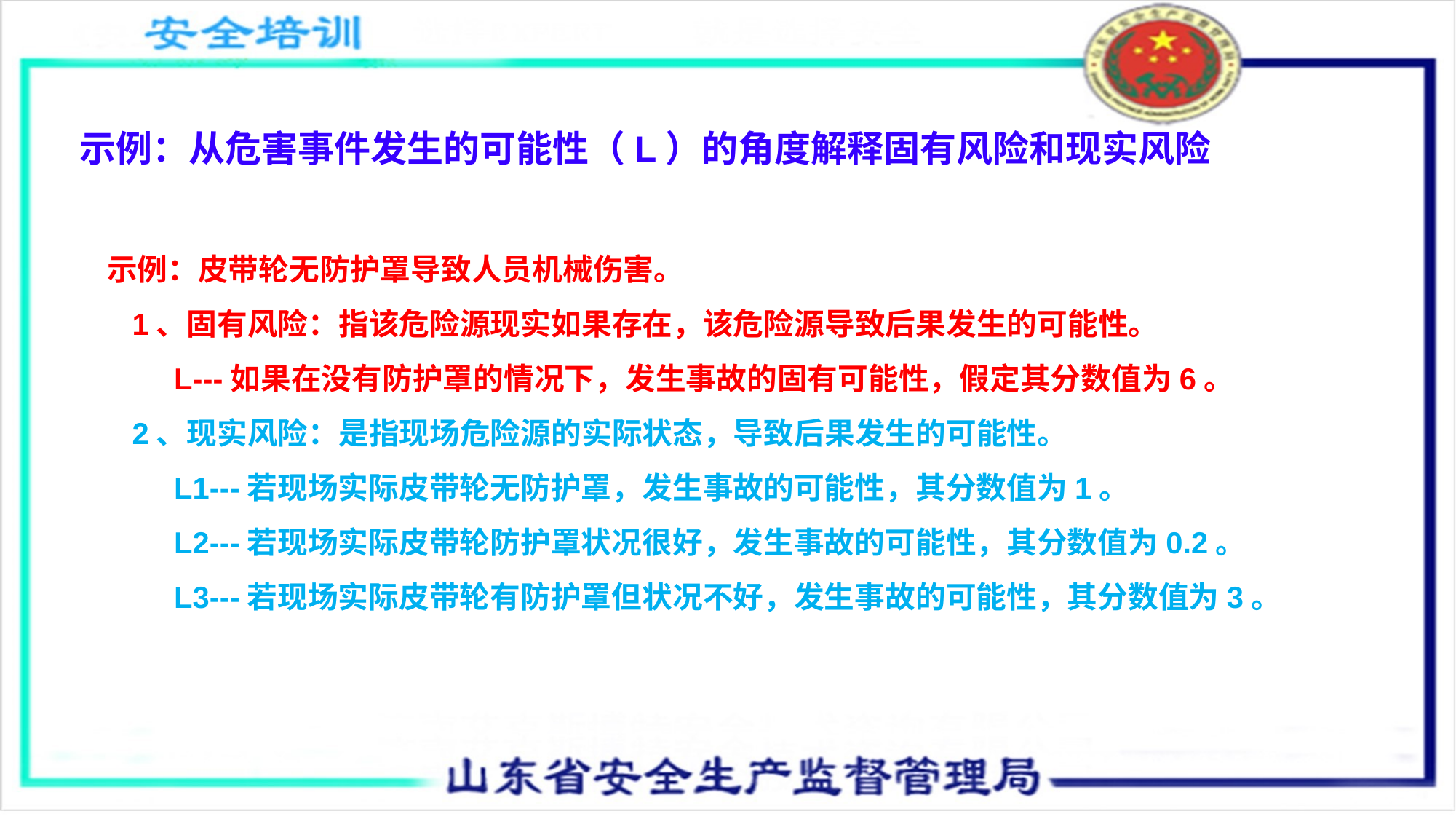

示例：从危害事件发生的可能性（L）的角度解释固有风险和现实风险
示例：皮带轮无防护罩导致人员机械伤害。
   1、固有风险：指该危险源现实如果存在，该危险源导致后果发生的可能性。
        L---如果在没有防护罩的情况下，发生事故的固有可能性，假定其分数值为6。
   2、现实风险：是指现场危险源的实际状态，导致后果发生的可能性。
        L1---若现场实际皮带轮无防护罩，发生事故的可能性，其分数值为1。
        L2---若现场实际皮带轮防护罩状况很好，发生事故的可能性，其分数值为0.2。
        L3---若现场实际皮带轮有防护罩但状况不好，发生事故的可能性，其分数值为3。